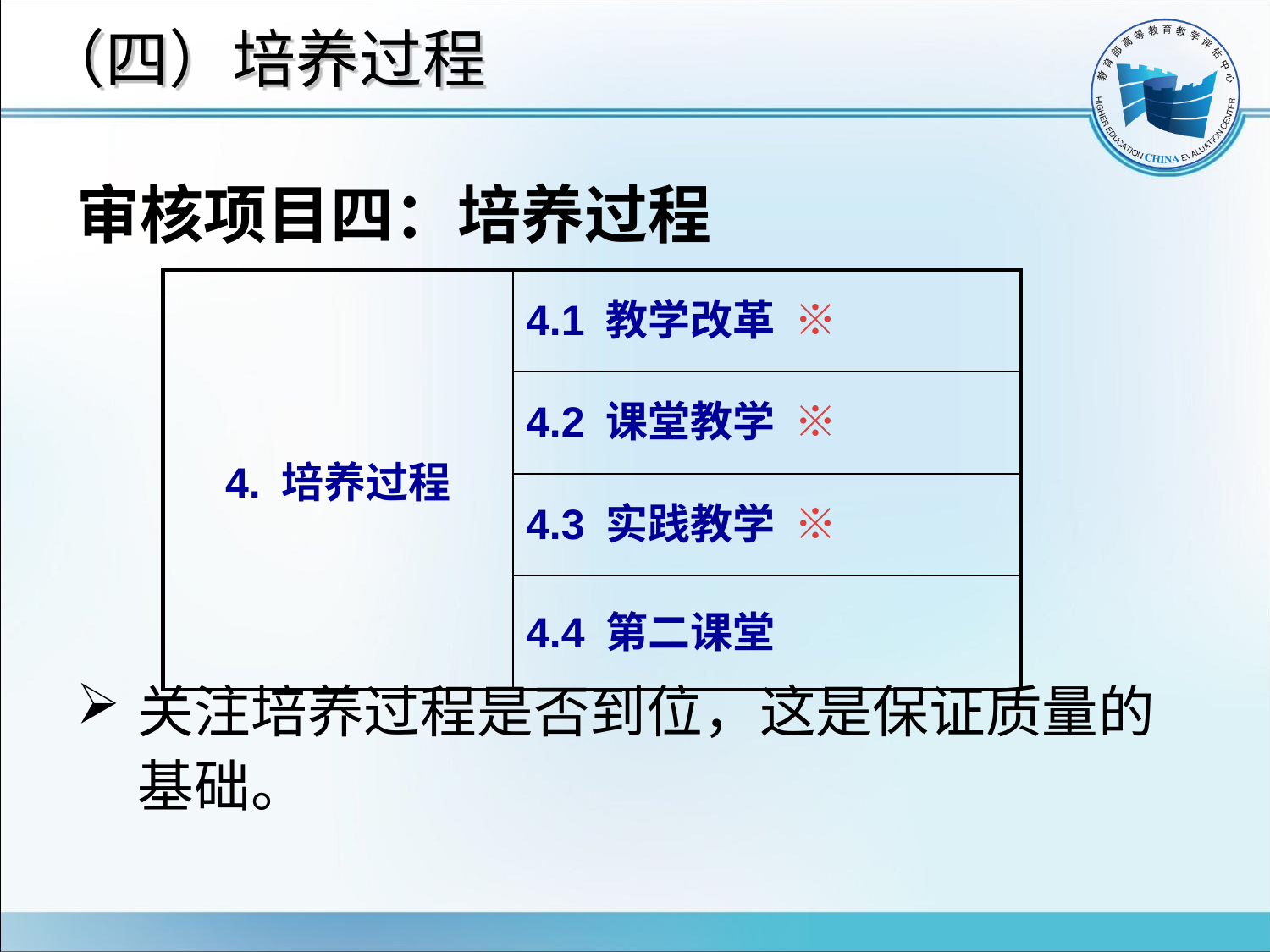

# （四）培养过程
审核项目四：培养过程

关注培养过程是否到位，这是保证质量的基础。
| 4. 培养过程 | 4.1 教学改革 ※ |
| --- | --- |
|  | 4.2 课堂教学 ※ |
|  | 4.3 实践教学 ※ |
|  | 4.4 第二课堂 |
37